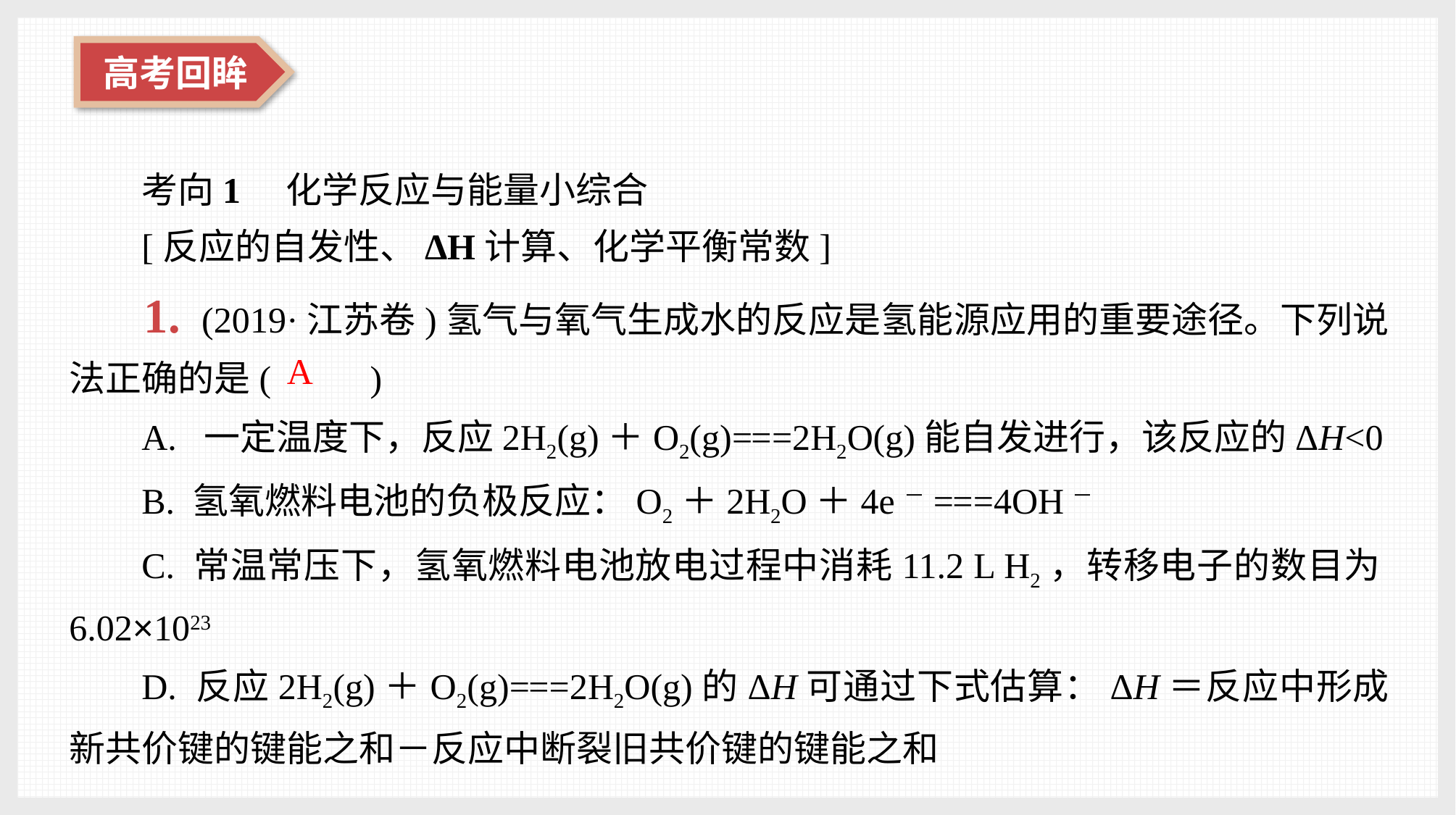

考向1　化学反应与能量小综合
[反应的自发性、ΔH计算、化学平衡常数]
1.  (2019·江苏卷)氢气与氧气生成水的反应是氢能源应用的重要途径。下列说法正确的是( 　　)
A.  一定温度下，反应2H2(g)＋O2(g)===2H2O(g)能自发进行，该反应的ΔH<0
B. 氢氧燃料电池的负极反应：O2＋2H2O＋4e－===4OH－
C. 常温常压下，氢氧燃料电池放电过程中消耗11.2 L H2，转移电子的数目为6.02×1023
D. 反应2H2(g)＋O2(g)===2H2O(g)的ΔH可通过下式估算：ΔH＝反应中形成新共价键的键能之和－反应中断裂旧共价键的键能之和
A